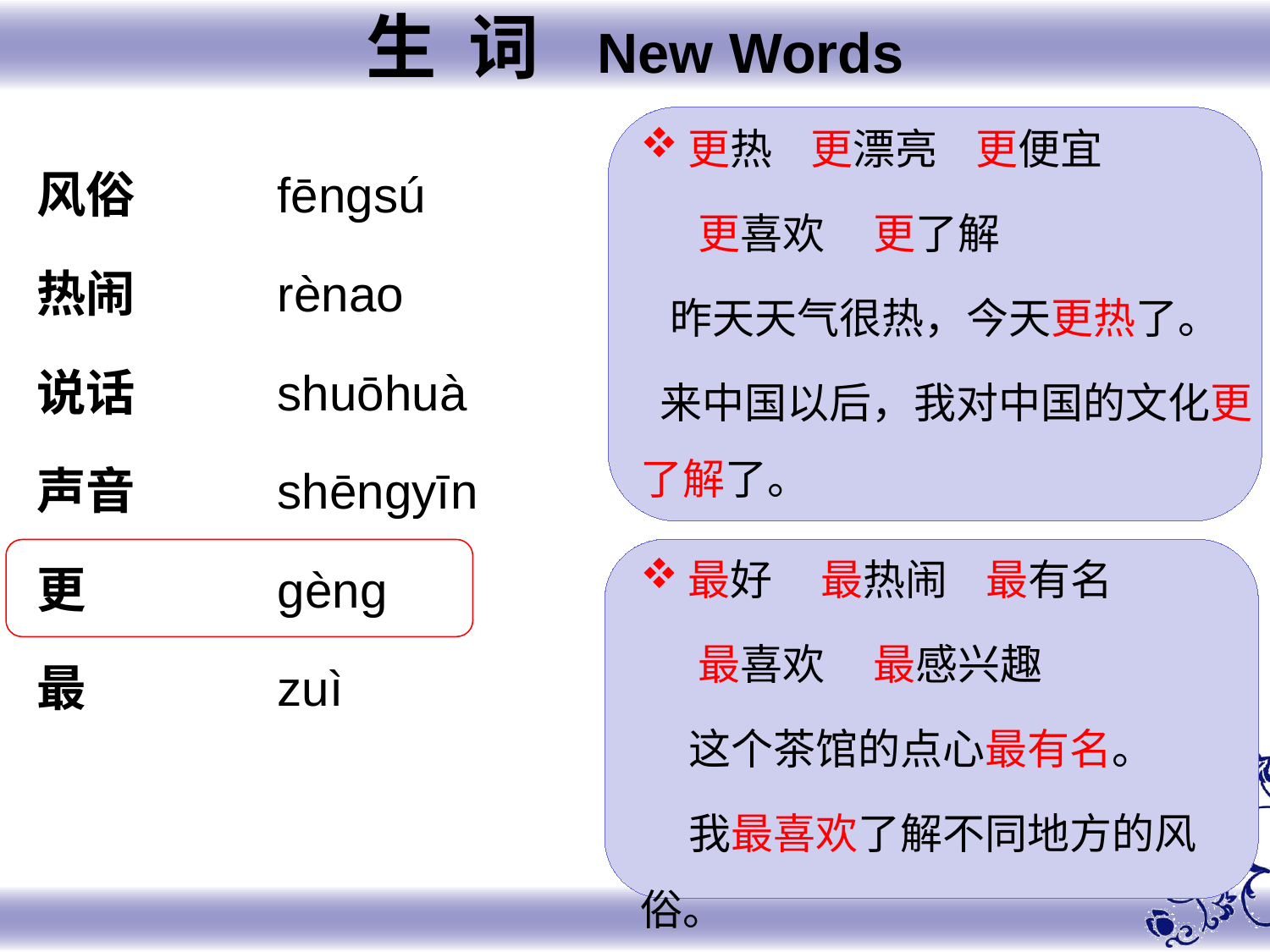

生  词   New Words
更热    更漂亮    更便宜
     更喜欢     更了解
  昨天天气很热，今天更热了。
 来中国以后，我对中国的文化更了解了。

fēngsú
rènao
shuōhuà
shēngyīn
gèng
zuì

风俗
热闹
说话
声音
更
最

最好     最热闹    最有名
     最喜欢     最感兴趣
    这个茶馆的点心最有名。
    我最喜欢了解不同地方的风俗。